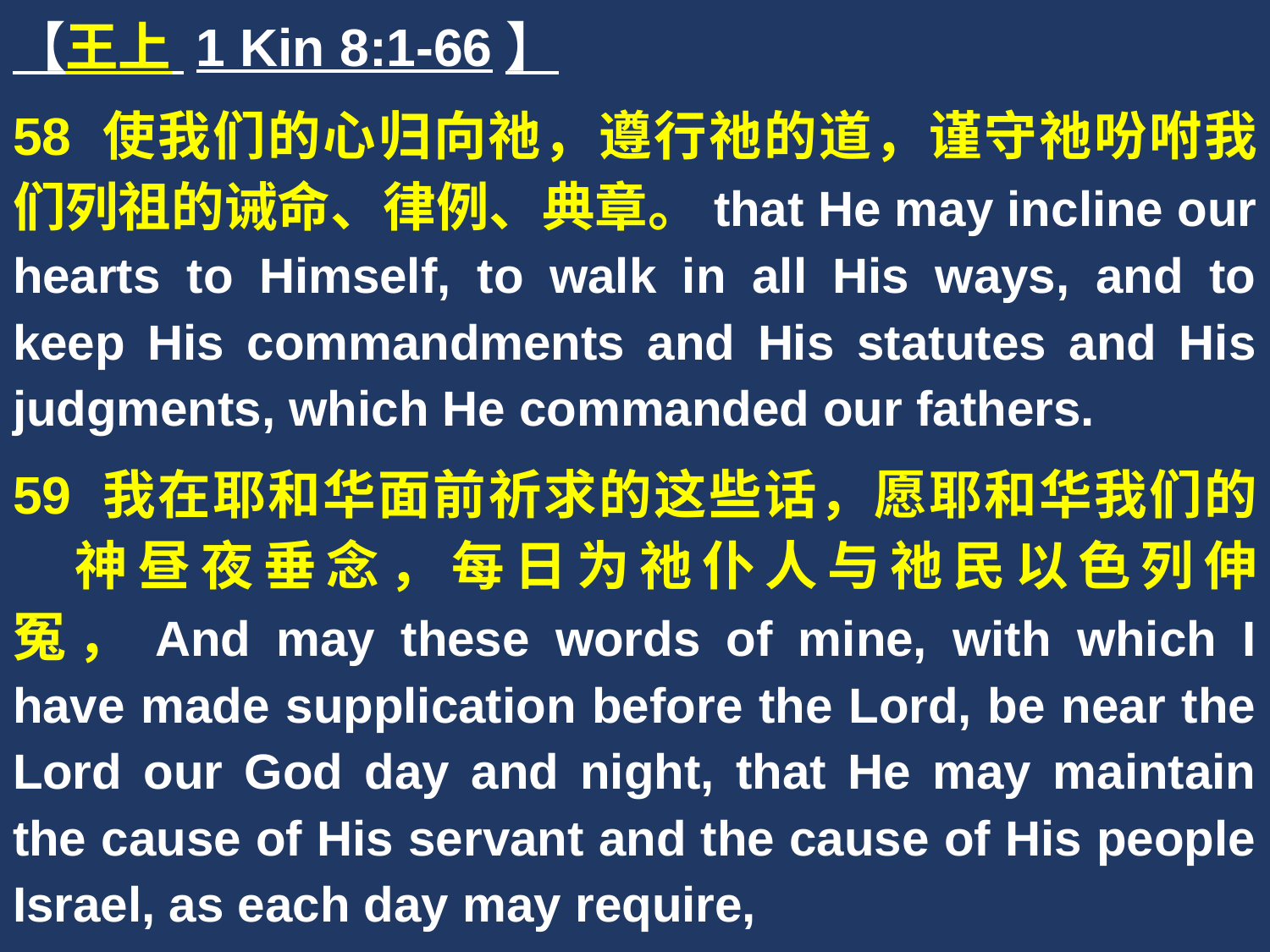

【王上 1 Kin 8:1-66】
58 使我们的心归向祂，遵行祂的道，谨守祂吩咐我们列祖的诫命、律例、典章。that He may incline our hearts to Himself, to walk in all His ways, and to keep His commandments and His statutes and His judgments, which He commanded our fathers.
59 我在耶和华面前祈求的这些话，愿耶和华我们的　神昼夜垂念，每日为祂仆人与祂民以色列伸冤，And may these words of mine, with which I have made supplication before the Lord, be near the Lord our God day and night, that He may maintain the cause of His servant and the cause of His people Israel, as each day may require,